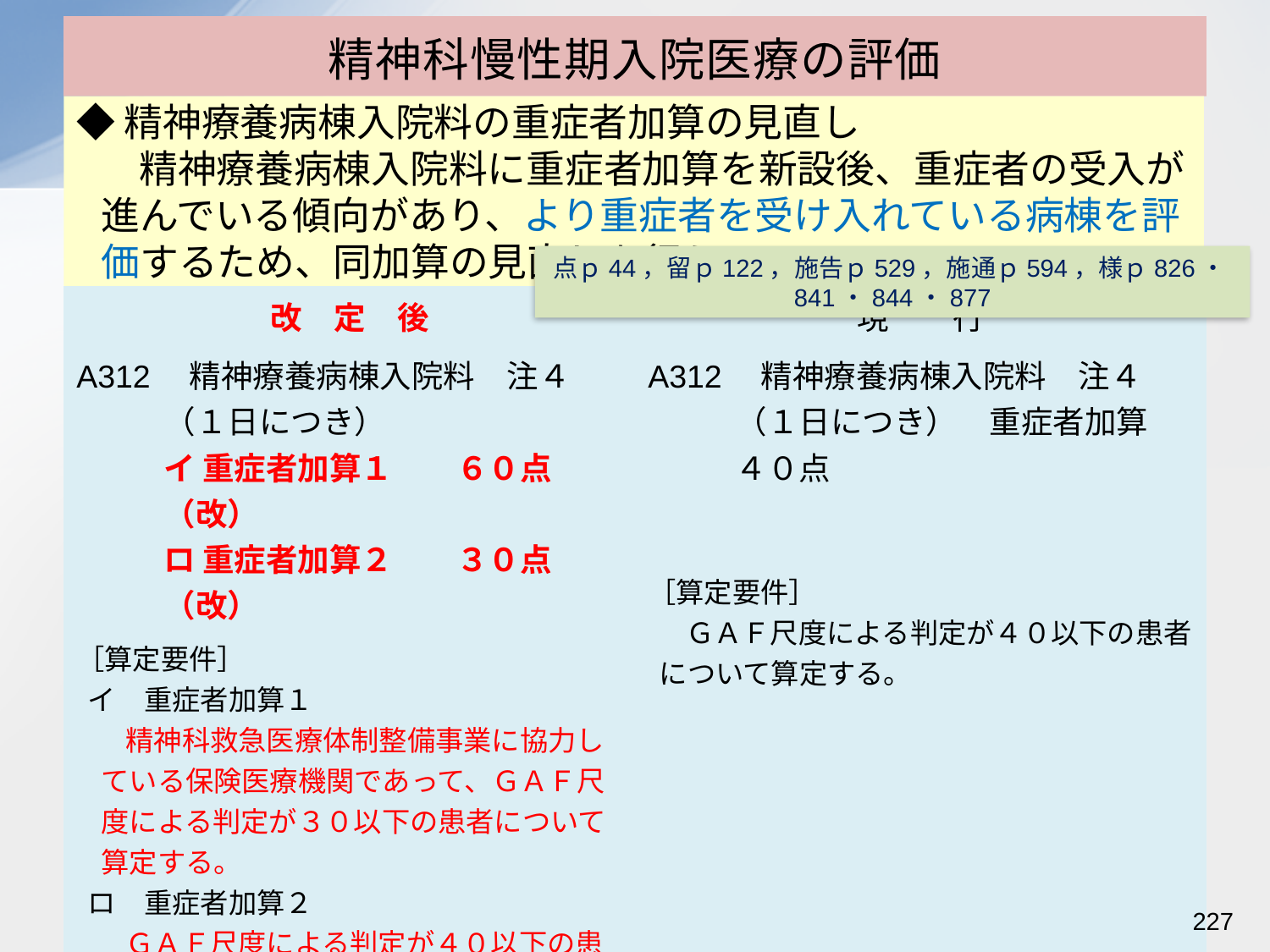

# 精神科慢性期入院医療の評価
◆精神療養病棟入院料の重症者加算の見直し
精神療養病棟入院料に重症者加算を新設後、重症者の受入が進んでいる傾向があり、より重症者を受け入れている病棟を評価するため、同加算の見直しを行う。
点ｐ44，留ｐ122，施告ｐ529，施通ｐ594，様ｐ826・841・844・877
| 改　定　後 | 現　　行 |
| --- | --- |
| A312　精神療養病棟入院料　注４ （１日につき） イ 重症者加算１　　６０点（改） ロ 重症者加算２　　３０点（改） ［算定要件］ イ　重症者加算１ 精神科救急医療体制整備事業に協力している保険医療機関であって、ＧＡＦ尺度による判定が３０以下の患者について算定する。 ロ　重症者加算２ ＧＡＦ尺度による判定が４０以下の患者について算定する。 [経過措置] 重症者加算１について、平成２５年３月３１日までは精神科救急医療体制整備事業に協力しているものとみなす。 | A312　精神療養病棟入院料　注４ （１日につき）　重症者加算　４０点 ［算定要件］ ＧＡＦ尺度による判定が４０以下の患者について算定する。 |
227